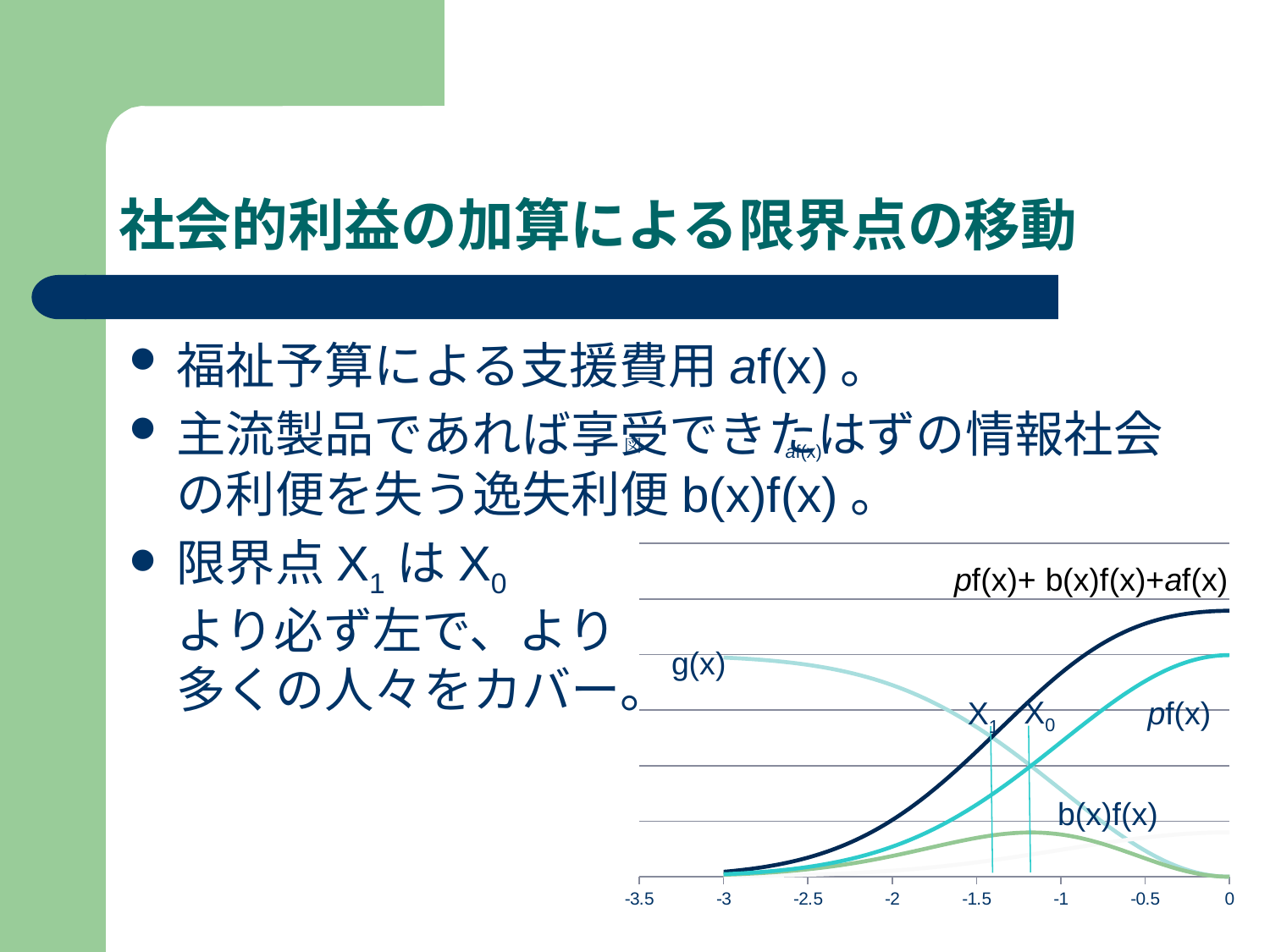

# 社会的利益の加算による限界点の移動
福祉予算による支援費用af(x)。
主流製品であれば享受できたはずの情報社会の利便を失う逸失利便b(x)f(x)。
限界点X1はX0
より必ず左で、より
多くの人々をカバー。
af(x)
図

### Chart

| Category | 人口 | 積 |  | sum | 限界R&D　1 |
|---|---|---|---|---|---|
g(x)
X0
X1
pf(x)
b(x)f(x)